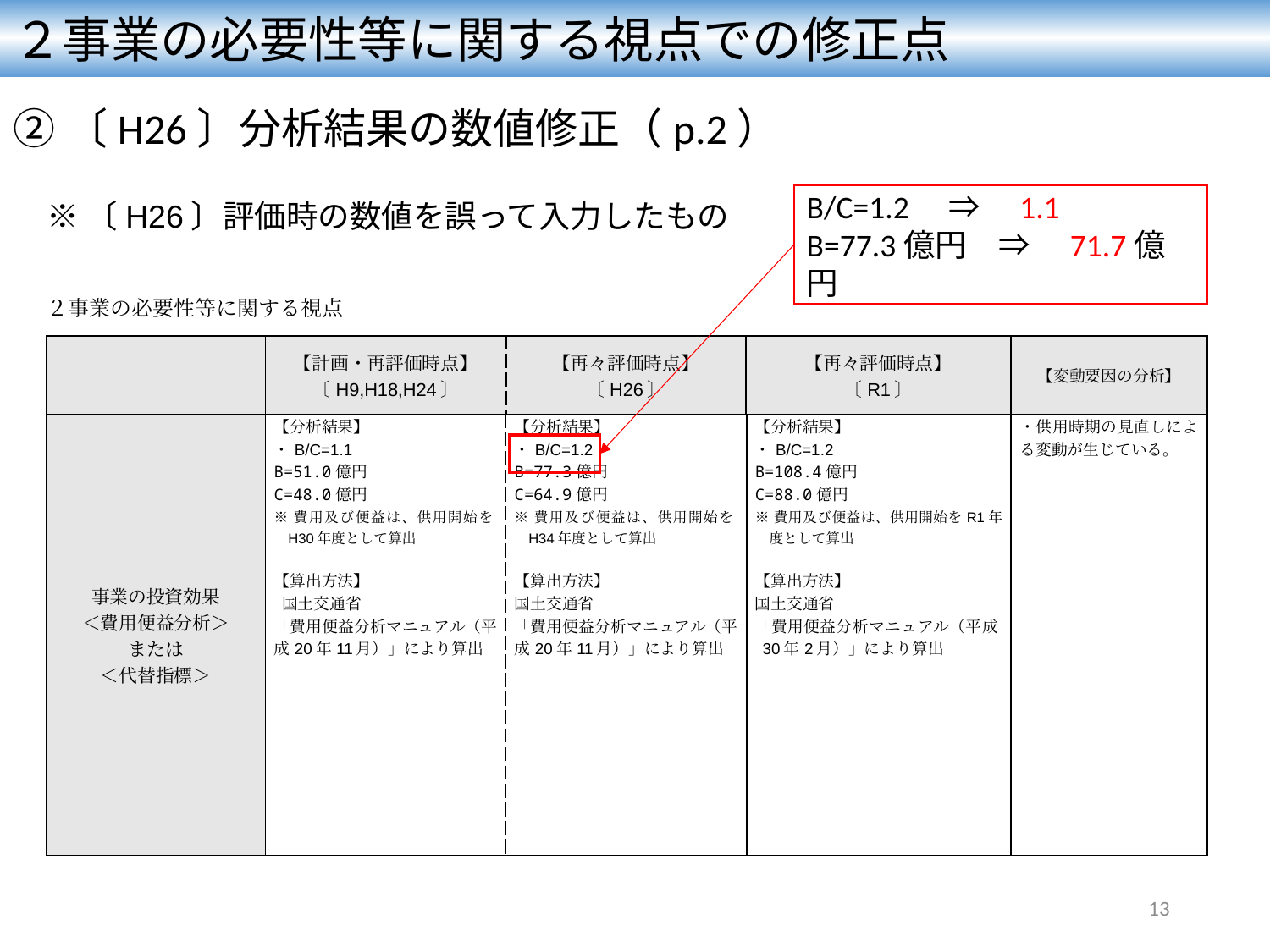

２事業の必要性等に関する視点での修正点
# ②〔H26〕分析結果の数値修正（p.2）
B/C=1.2　⇒　1.1
B=77.3億円　⇒　71.7億円
※〔H26〕評価時の数値を誤って入力したもの
２事業の必要性等に関する視点
|  | 【計画・再評価時点】 〔H9,H18,H24〕 | 【再々評価時点】 〔H26〕 | 【再々評価時点】 〔R1〕 | 【変動要因の分析】 |
| --- | --- | --- | --- | --- |
| 事業の投資効果 ＜費用便益分析＞ または ＜代替指標＞ | 【分析結果】 ・B/C=1.1 B=51.0億円 C=48.0億円 ※費用及び便益は、供用開始をH30年度として算出   【算出方法】 国土交通省 「費用便益分析マニュアル（平成20年11月）」により算出 | 【分析結果】 ・B/C=1.2 B=77.3億円 C=64.9億円 ※費用及び便益は、供用開始をH34年度として算出   【算出方法】 国土交通省 「費用便益分析マニュアル（平成20年11月）」により算出 | 【分析結果】 ・B/C=1.2 B=108.4億円 C=88.0億円 ※費用及び便益は、供用開始をR1年度として算出   【算出方法】 国土交通省 「費用便益分析マニュアル（平成30年2月）」により算出 | ・供用時期の見直しによる変動が生じている。 |
| --- | --- | --- | --- | --- |

13